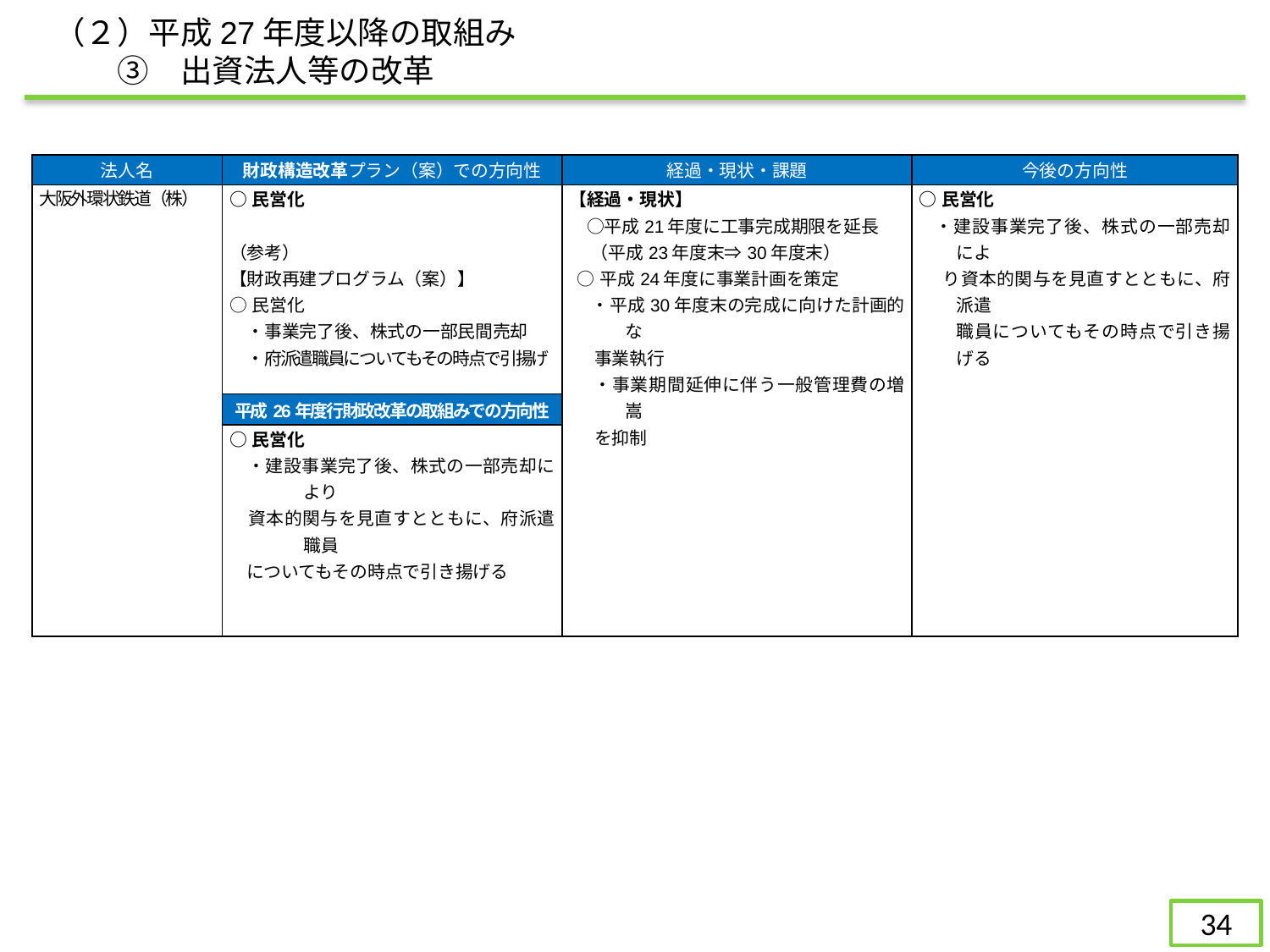

（２）平成27年度以降の取組み
　　③　出資法人等の改革
| 法人名 | 財政構造改革プラン（案）での方向性 | 経過・現状・課題 | 今後の方向性 |
| --- | --- | --- | --- |
| 大阪外環状鉄道（株） | ○民営化 （参考） 【財政再建プログラム（案）】 ○民営化 　・事業完了後、株式の一部民間売却 　・府派遣職員についてもその時点で引揚げ | 【経過・現状】 　○平成21年度に工事完成期限を延長 　 （平成23年度末⇒30年度末） ○平成24年度に事業計画を策定 ・平成30年度末の完成に向けた計画的な 事業執行 ・事業期間延伸に伴う一般管理費の増嵩 を抑制 | ○民営化 ・建設事業完了後、株式の一部売却によ り資本的関与を見直すとともに、府派遣 　　職員についてもその時点で引き揚げる |
|  | 平成26年度行財政改革の取組みでの方向性 |  |  |
|  | ○民営化 　・建設事業完了後、株式の一部売却により 資本的関与を見直すとともに、府派遣職員 についてもその時点で引き揚げる |  |  |
34